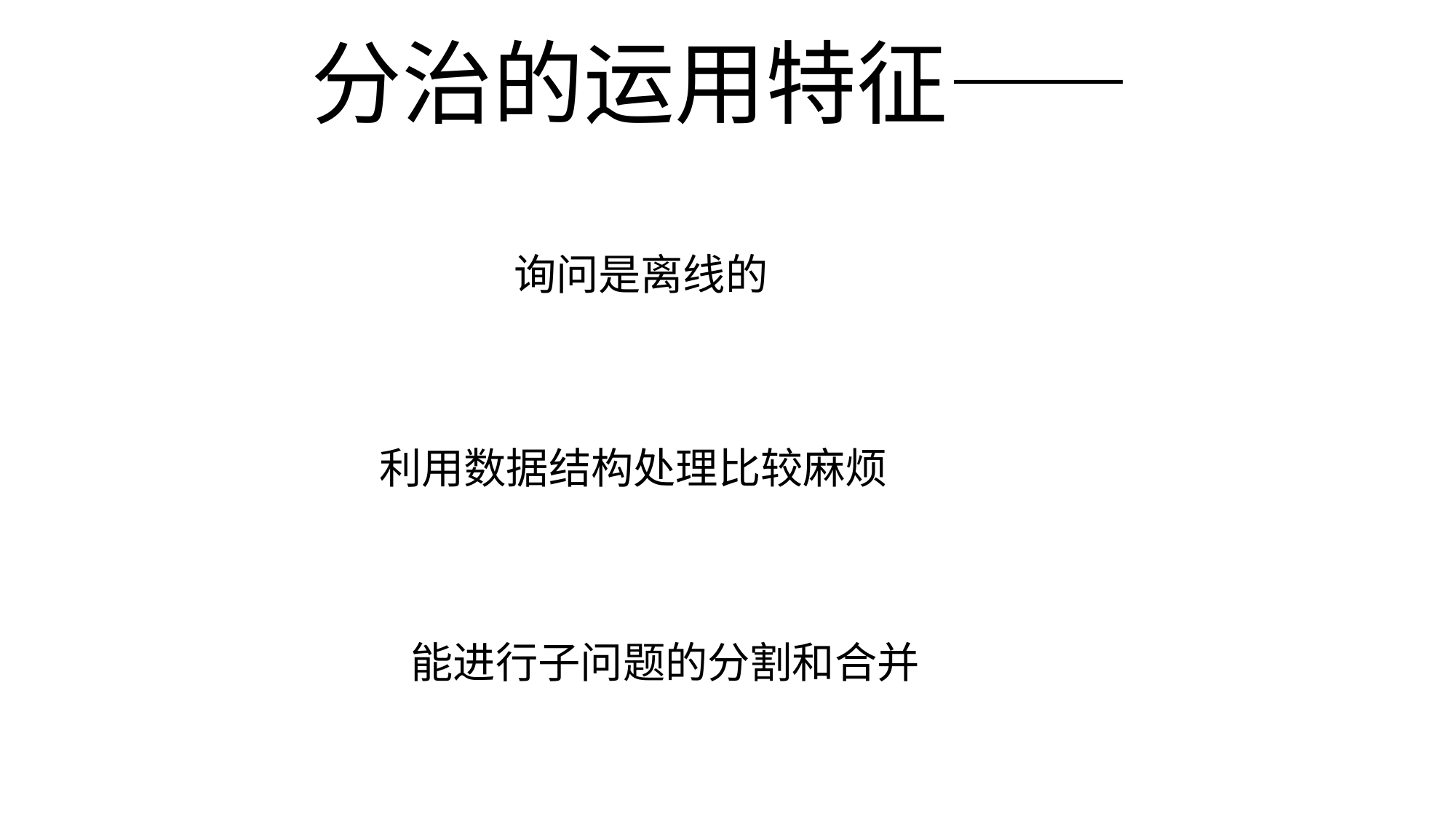

分治的运用特征——
询问是离线的
利用数据结构处理比较麻烦
能进行子问题的分割和合并